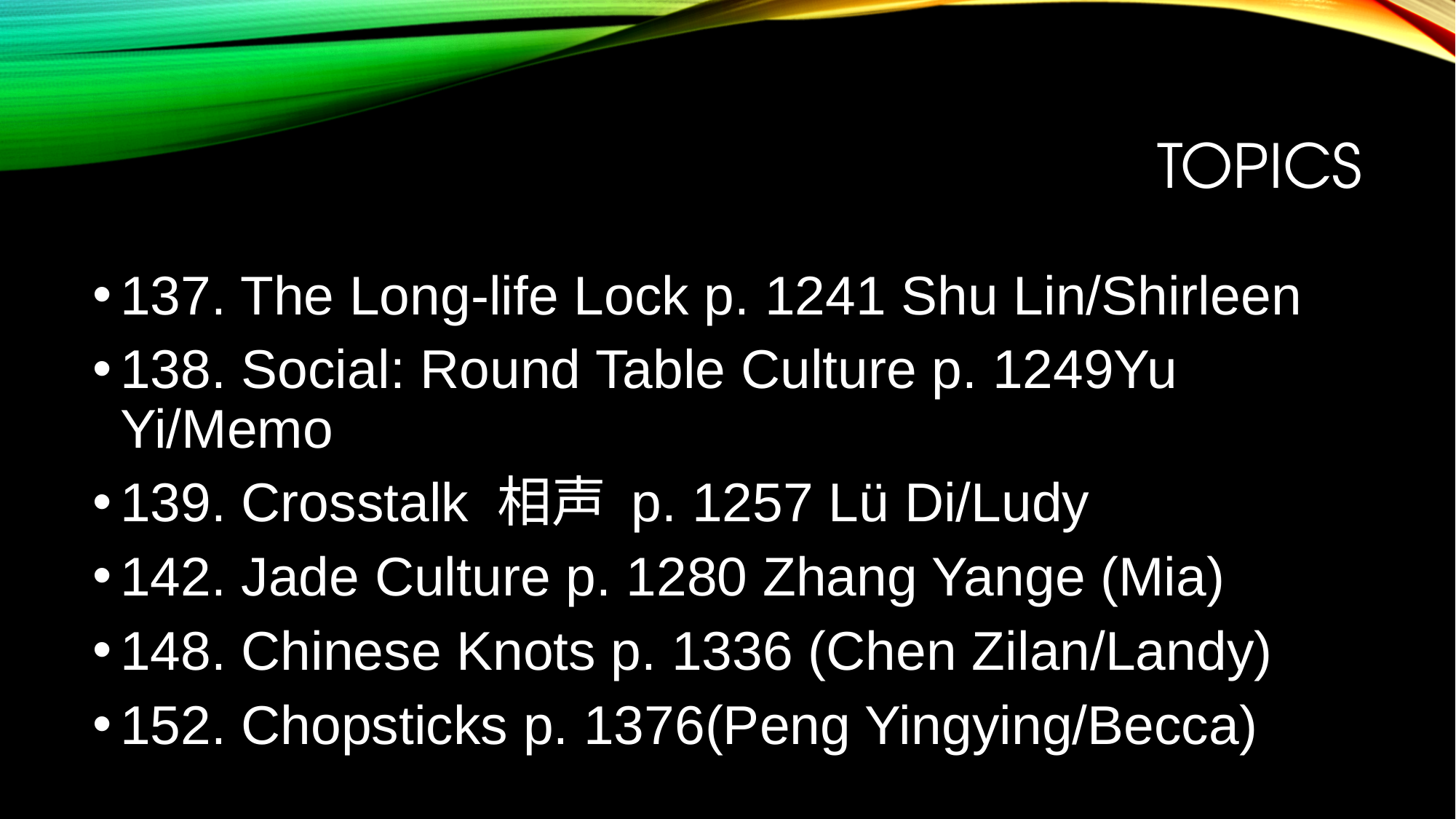

# TOPICS
137. The Long-life Lock p. 1241 Shu Lin/Shirleen
138. Social: Round Table Culture p. 1249Yu Yi/Memo
139. Crosstalk 相声 p. 1257 Lü Di/Ludy
142. Jade Culture p. 1280 Zhang Yange (Mia)
148. Chinese Knots p. 1336 (Chen Zilan/Landy)
152. Chopsticks p. 1376(Peng Yingying/Becca)